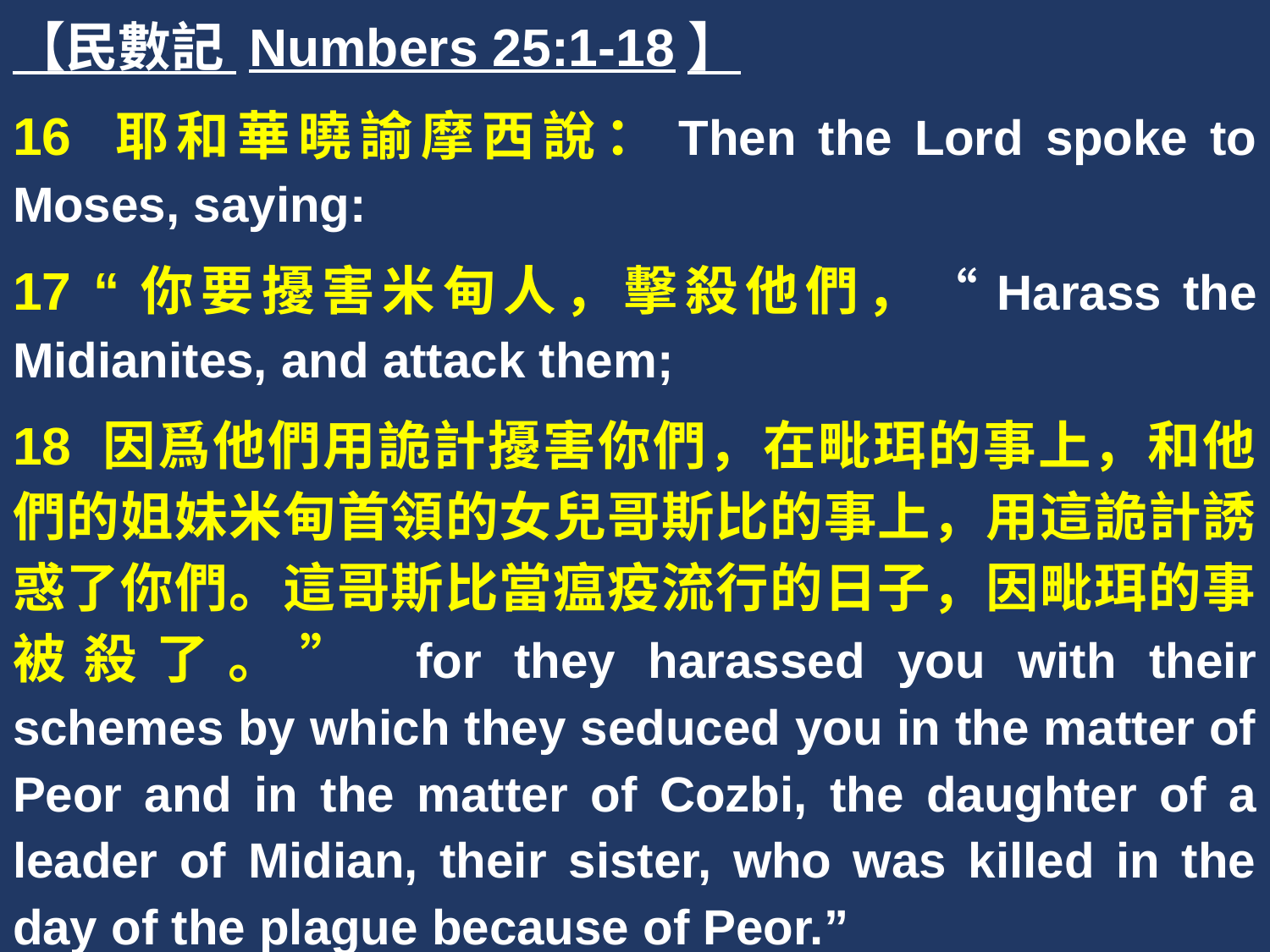

【民數記 Numbers 25:1-18】
16 耶和華曉諭摩西說：Then the Lord spoke to Moses, saying:
17 “你要擾害米甸人，擊殺他們，“Harass the Midianites, and attack them;
18 因爲他們用詭計擾害你們，在毗珥的事上，和他們的姐妹米甸首領的女兒哥斯比的事上，用這詭計誘惑了你們。這哥斯比當瘟疫流行的日子，因毗珥的事被殺了。” for they harassed you with their schemes by which they seduced you in the matter of Peor and in the matter of Cozbi, the daughter of a leader of Midian, their sister, who was killed in the day of the plague because of Peor.”